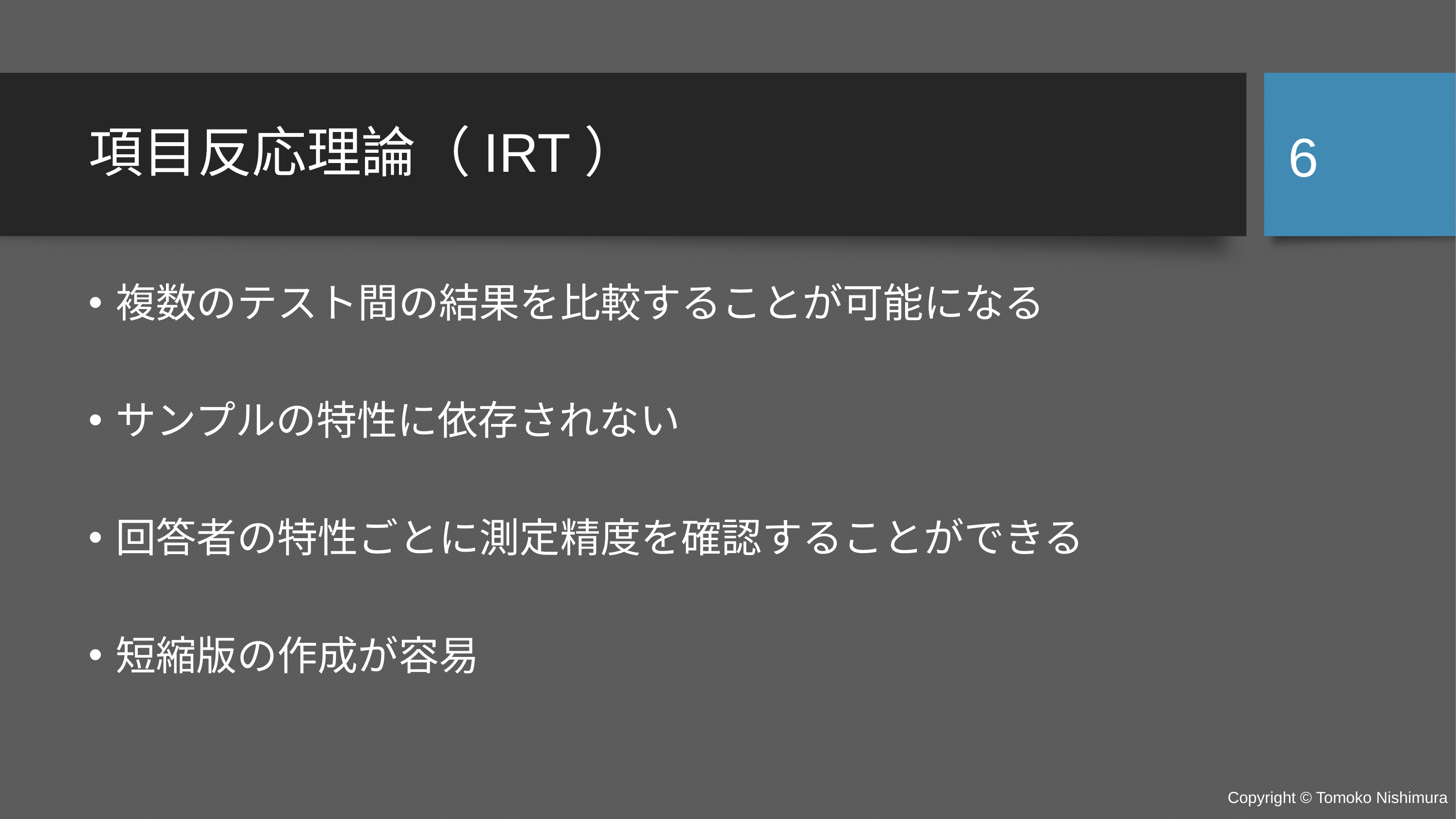

6
# 項目反応理論（IRT）
複数のテスト間の結果を比較することが可能になる

サンプルの特性に依存されない

回答者の特性ごとに測定精度を確認することができる

短縮版の作成が容易

Copyright © Tomoko Nishimura